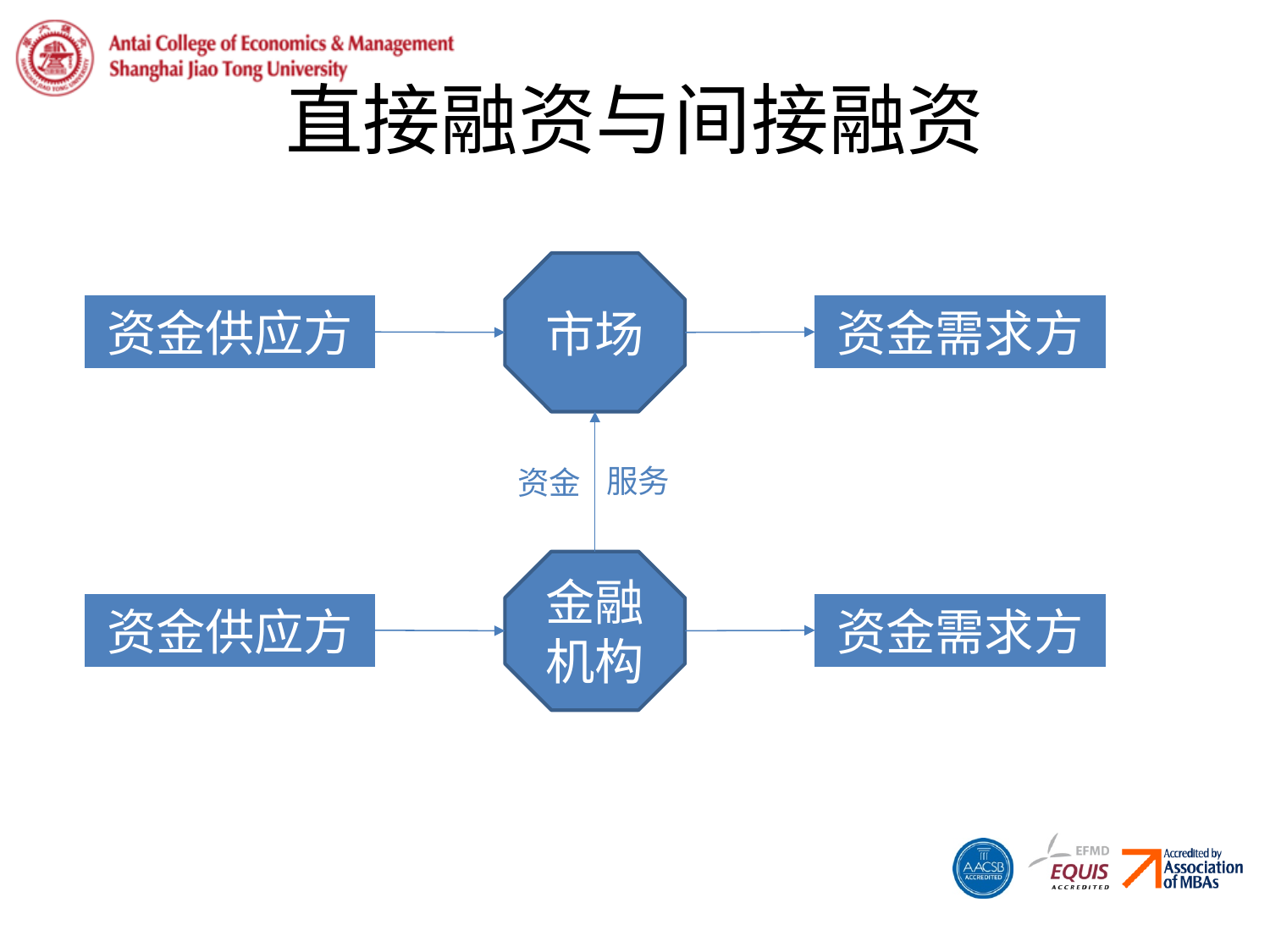

# 直接融资与间接融资
市场
资金供应方
资金需求方
服务
资金
金融机构
资金供应方
资金需求方